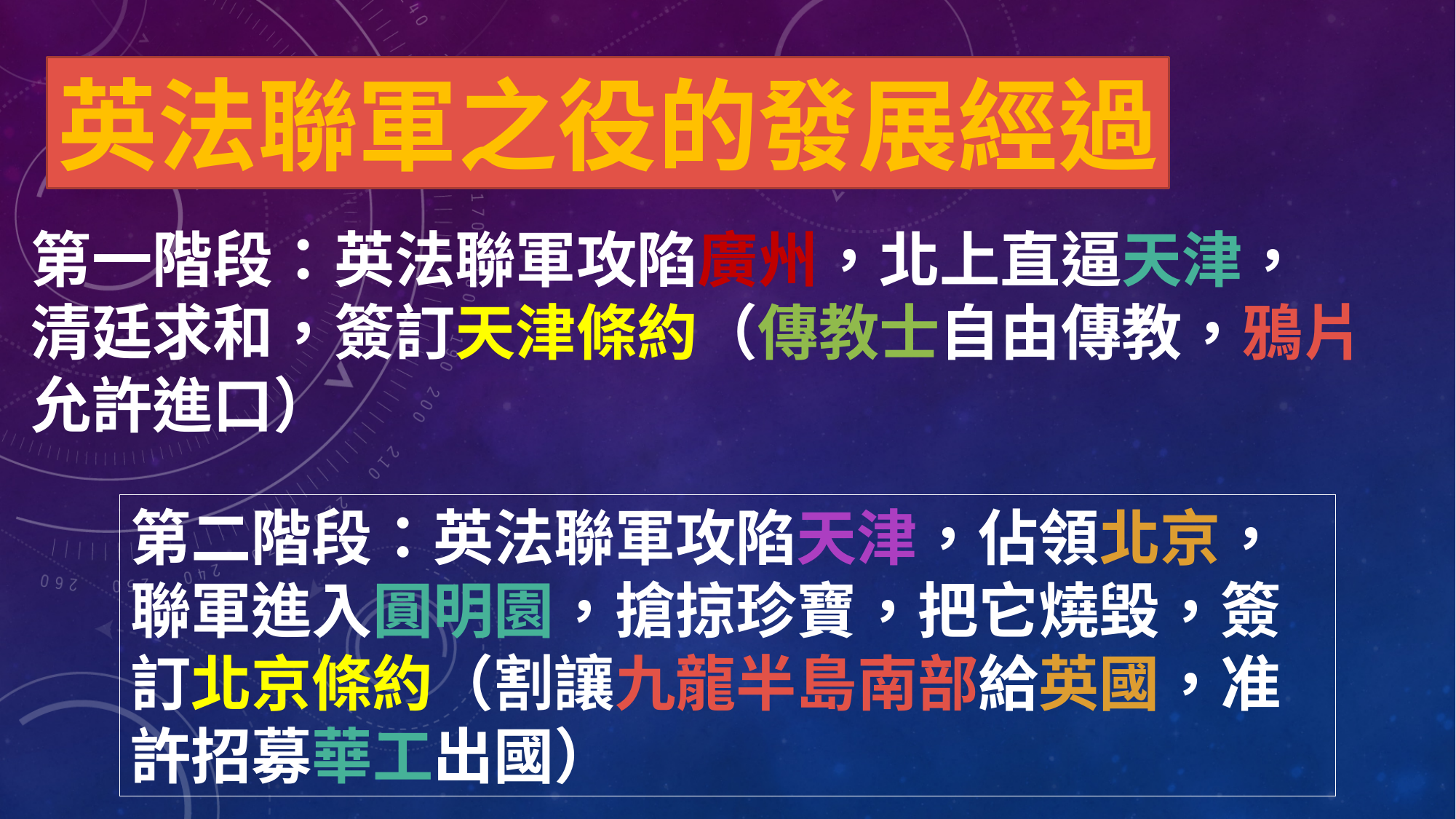

英法聯軍之役的發展經過
第一階段：英法聯軍攻陷廣州，北上直逼天津，
清廷求和，簽訂天津條約（傳教士自由傳教，鴉片允許進口）
第二階段：英法聯軍攻陷天津，佔領北京，聯軍進入圓明園，搶掠珍寶，把它燒毀，簽訂北京條約（割讓九龍半島南部給英國，准許招募華工出國）